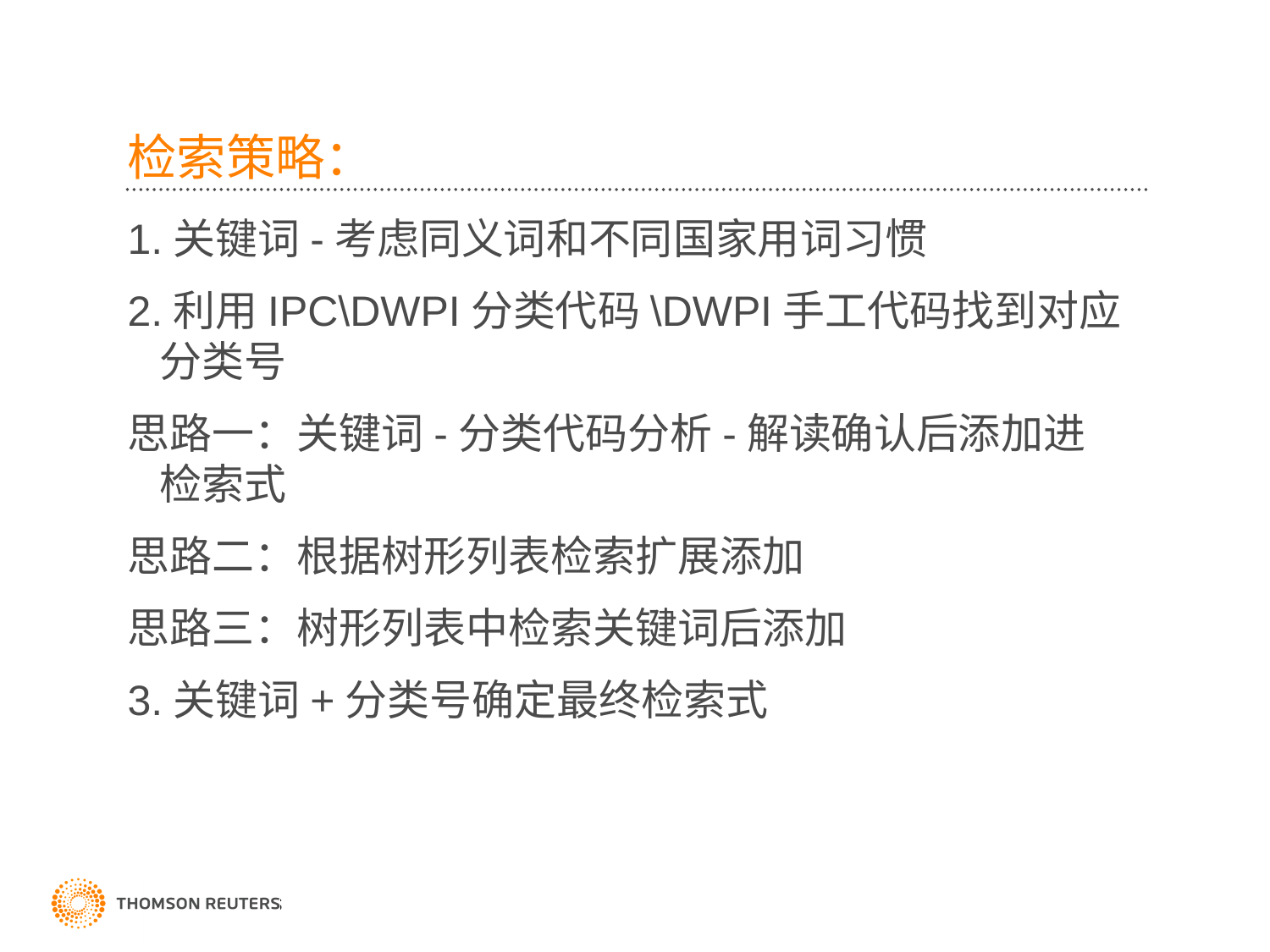

# 检索策略：
1.关键词-考虑同义词和不同国家用词习惯
2.利用IPC\DWPI分类代码\DWPI手工代码找到对应分类号
思路一：关键词-分类代码分析-解读确认后添加进检索式
思路二：根据树形列表检索扩展添加
思路三：树形列表中检索关键词后添加
3.关键词+分类号确定最终检索式